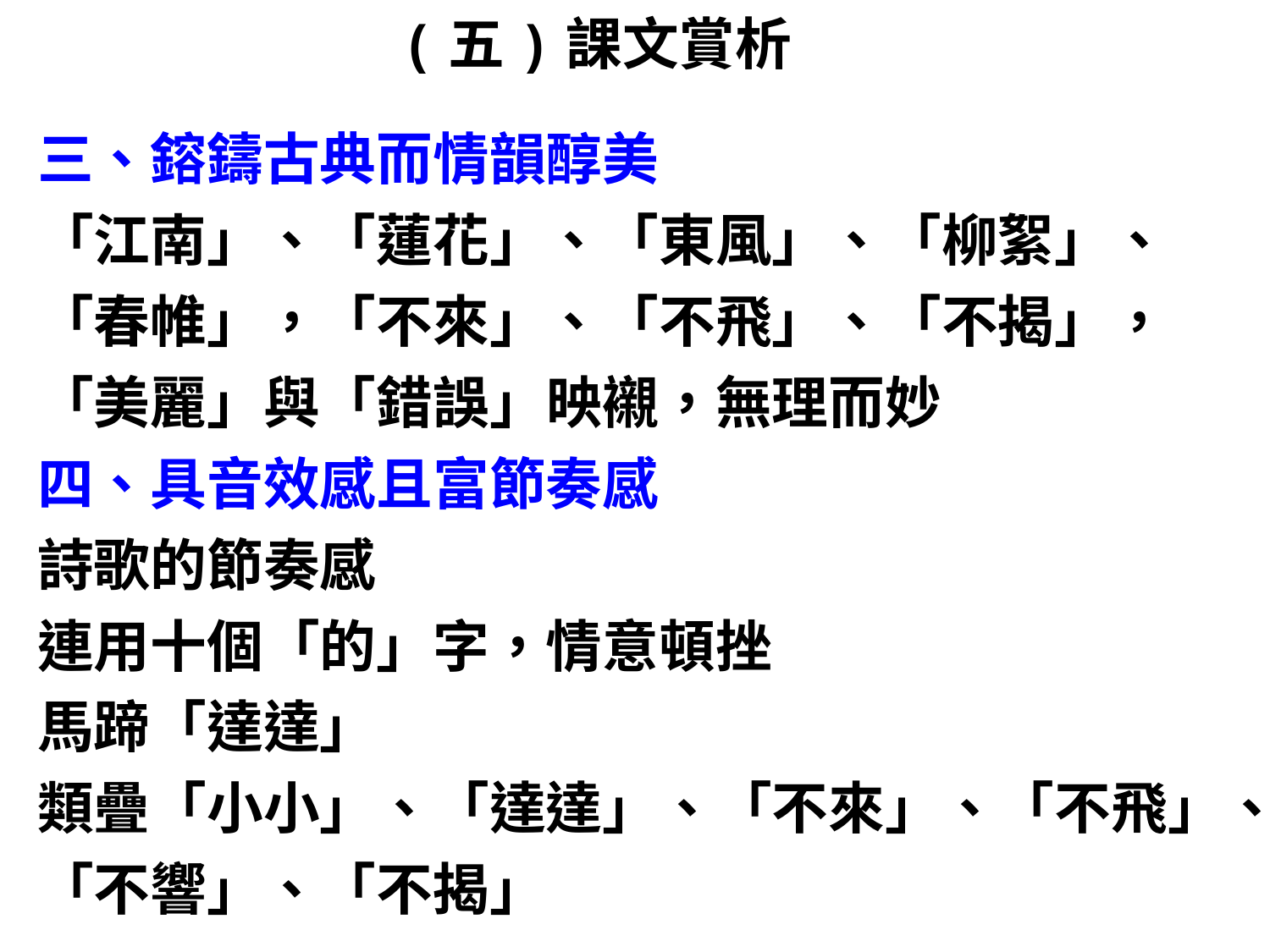

課文賞析-1
(五)課文賞析
三、鎔鑄古典而情韻醇美
「江南」、「蓮花」、「東風」、「柳絮」、「春帷」，「不來」、「不飛」、「不揭」，
「美麗」與「錯誤」映襯，無理而妙
四、具音效感且富節奏感
詩歌的節奏感
連用十個「的」字，情意頓挫
馬蹄「達達」
類疊「小小」、「達達」、「不來」、「不飛」、「不響」、「不揭」